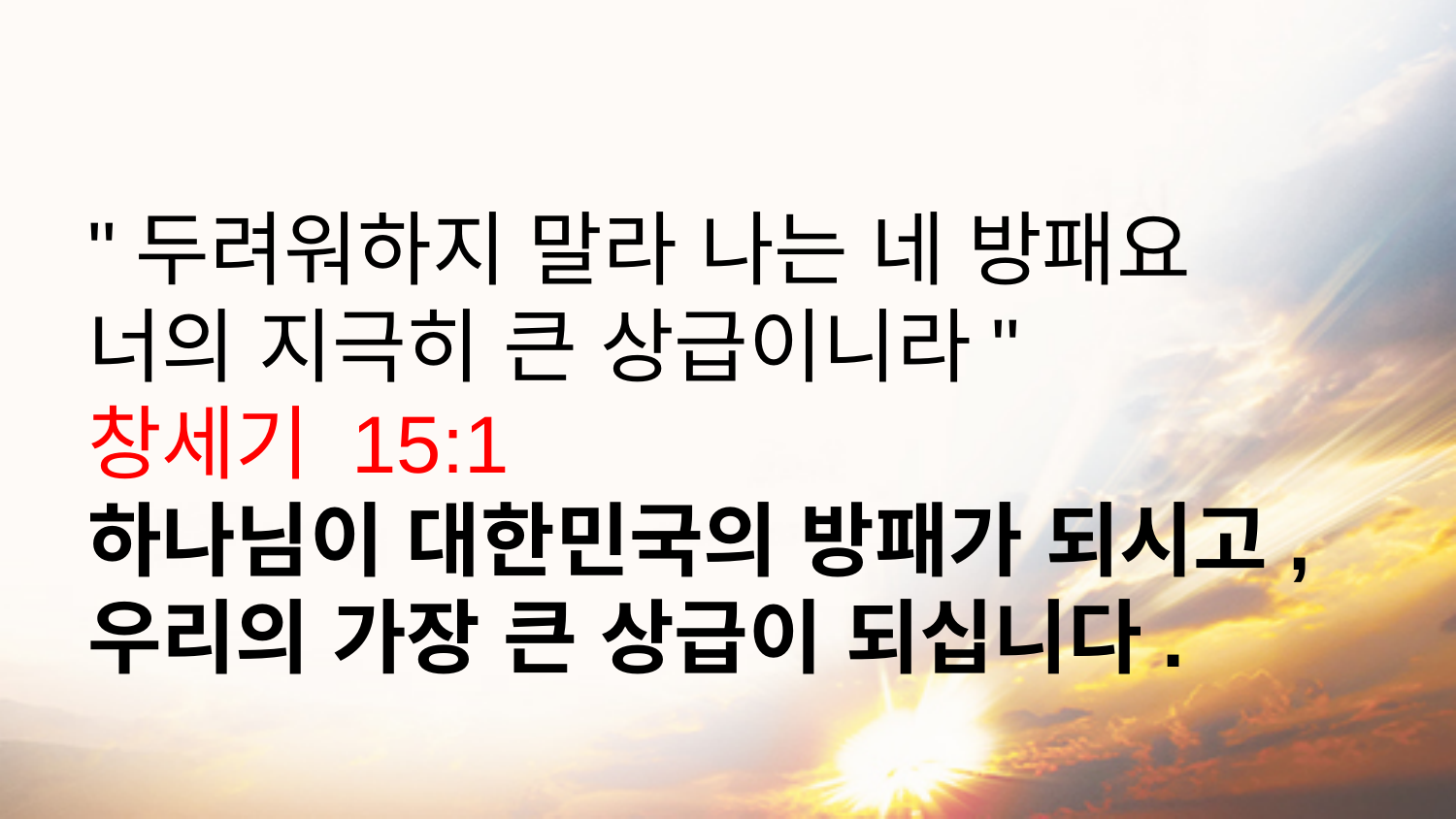

# "두려워하지 말라 나는 네 방패요 너의 지극히 큰 상급이니라"
창세기 15:1
하나님이 대한민국의 방패가 되시고,
우리의 가장 큰 상급이 되십니다.